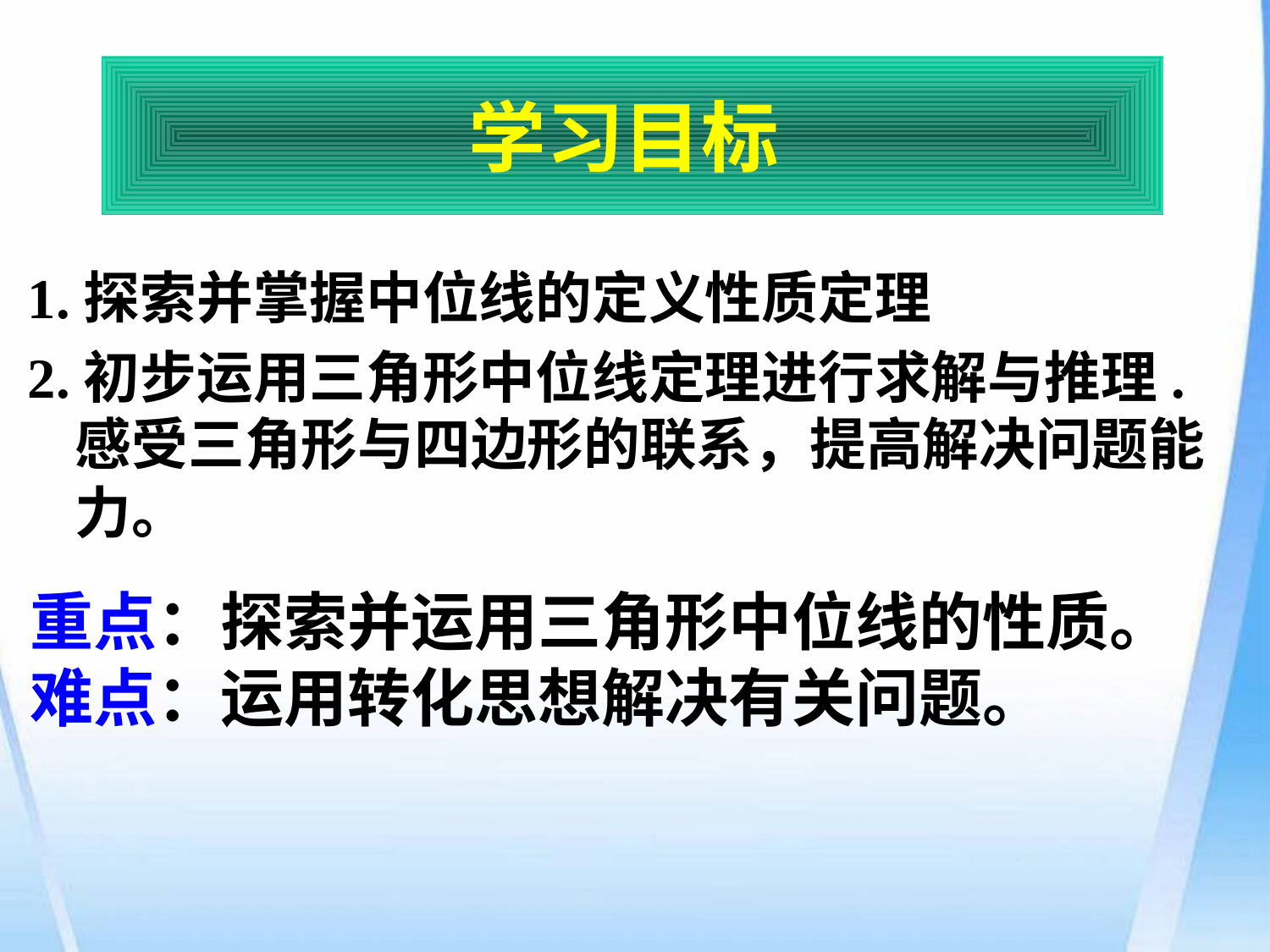

学习目标
1.探索并掌握中位线的定义性质定理
2.初步运用三角形中位线定理进行求解与推理.感受三角形与四边形的联系，提高解决问题能力。
重点：探索并运用三角形中位线的性质。
难点：运用转化思想解决有关问题。